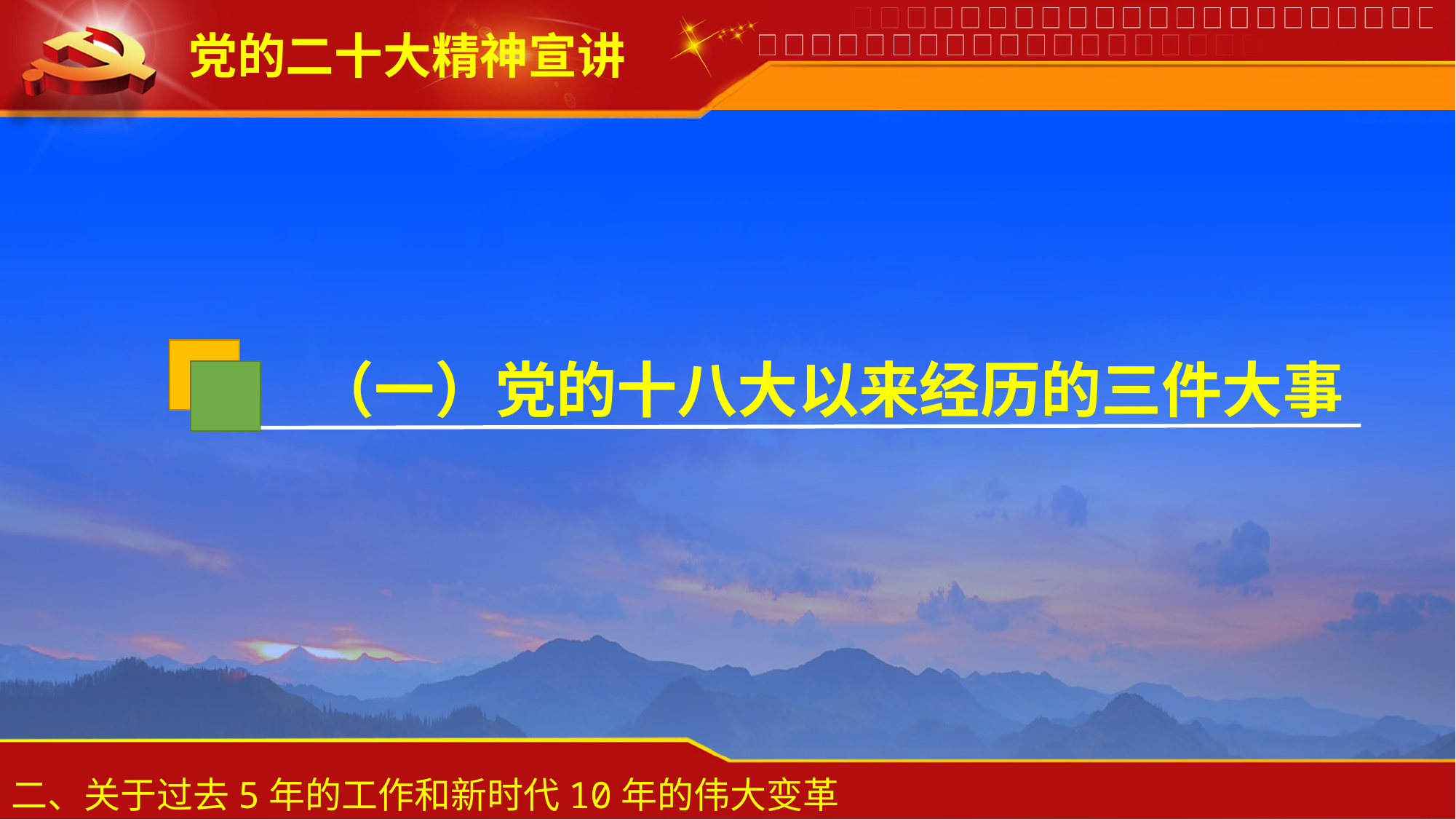

党的二十大精神宣讲

（一）党的十八大以来经历的三件大事

二、关于过去5年的工作和新时代10年的伟大变革